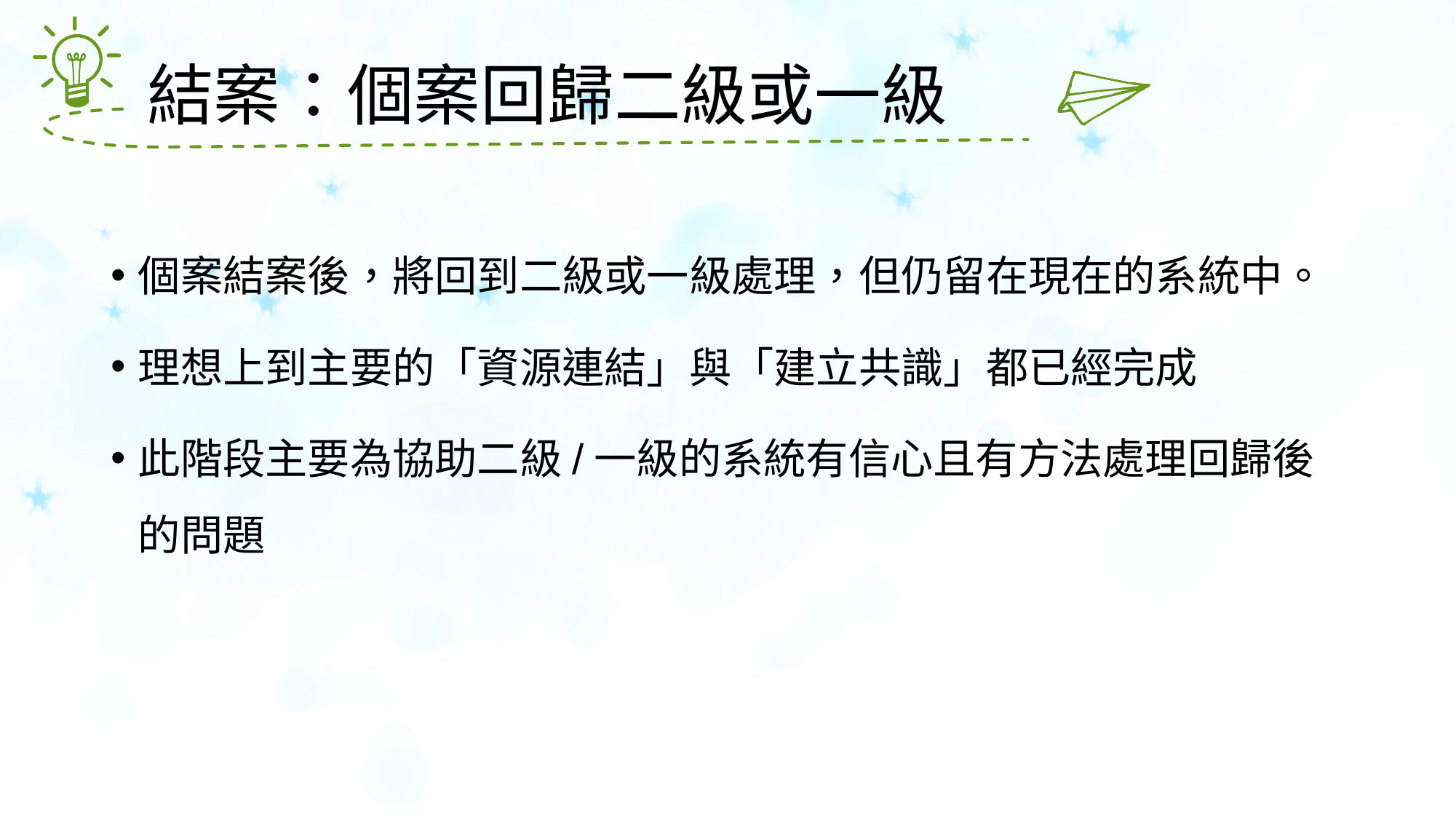

# 結案：個案回歸二級或一級
個案結案後，將回到二級或一級處理，但仍留在現在的系統中。
理想上到主要的「資源連結」與「建立共識」都已經完成
此階段主要為協助二級/一級的系統有信心且有方法處理回歸後的問題